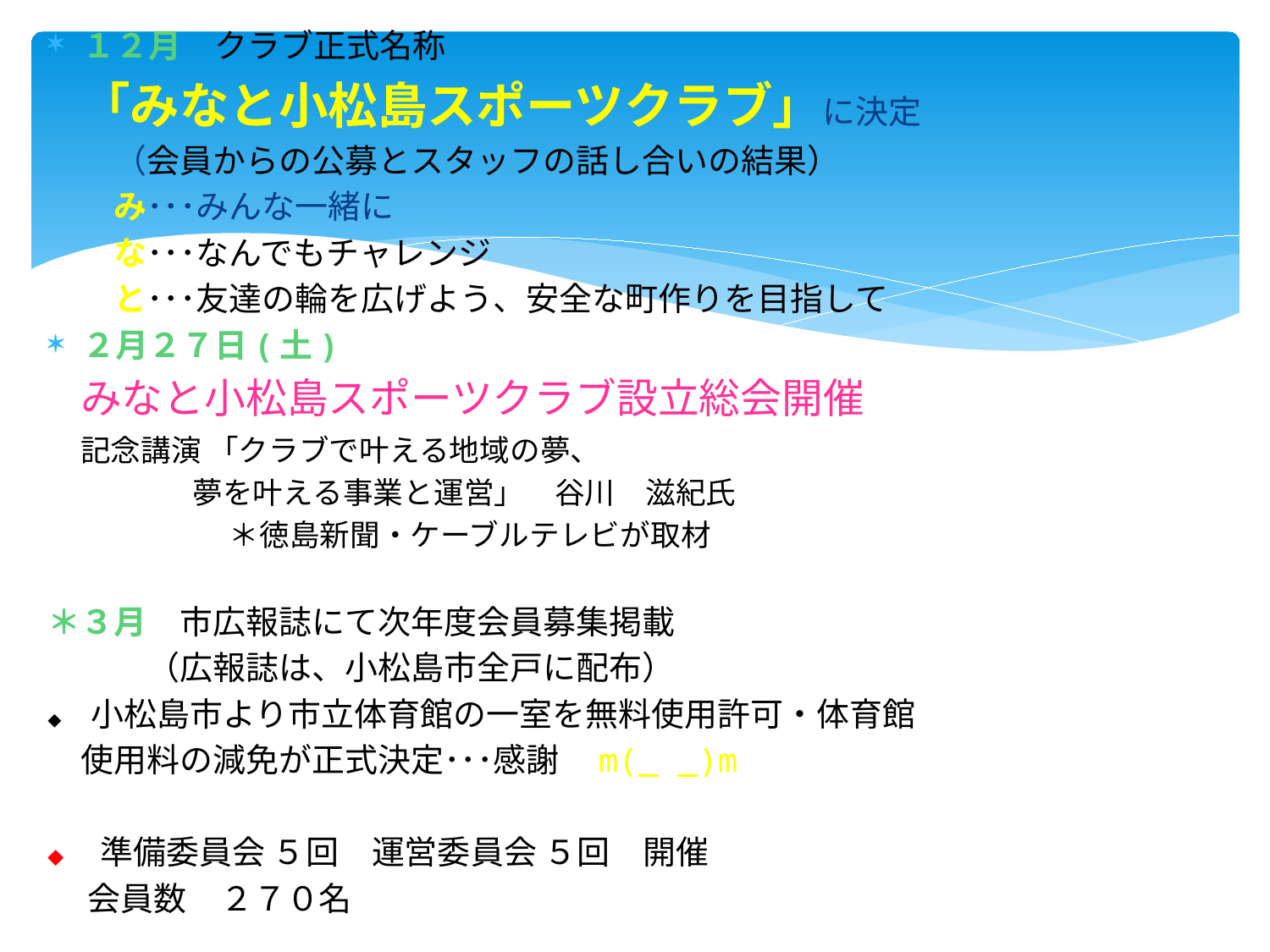

１２月　クラブ正式名称
　「みなと小松島スポーツクラブ」に決定
　　（会員からの公募とスタッフの話し合いの結果）
　　み･･･みんな一緒に
　　な･･･なんでもチャレンジ
　　と･･･友達の輪を広げよう、安全な町作りを目指して
２月２７日(土)
　みなと小松島スポーツクラブ設立総会開催
　記念講演 「クラブで叶える地域の夢、
　                 夢を叶える事業と運営」　谷川　滋紀氏
　　　　　　＊徳島新聞・ケーブルテレビが取材

＊３月　市広報誌にて次年度会員募集掲載
　　　（広報誌は、小松島市全戸に配布）
◆　　小松島市より市立体育館の一室を無料使用許可・体育館
　使用料の減免が正式決定･･･感謝　m(_ _)m

◆　準備委員会 ５回　運営委員会 ５回　開催
　 会員数　２７０名